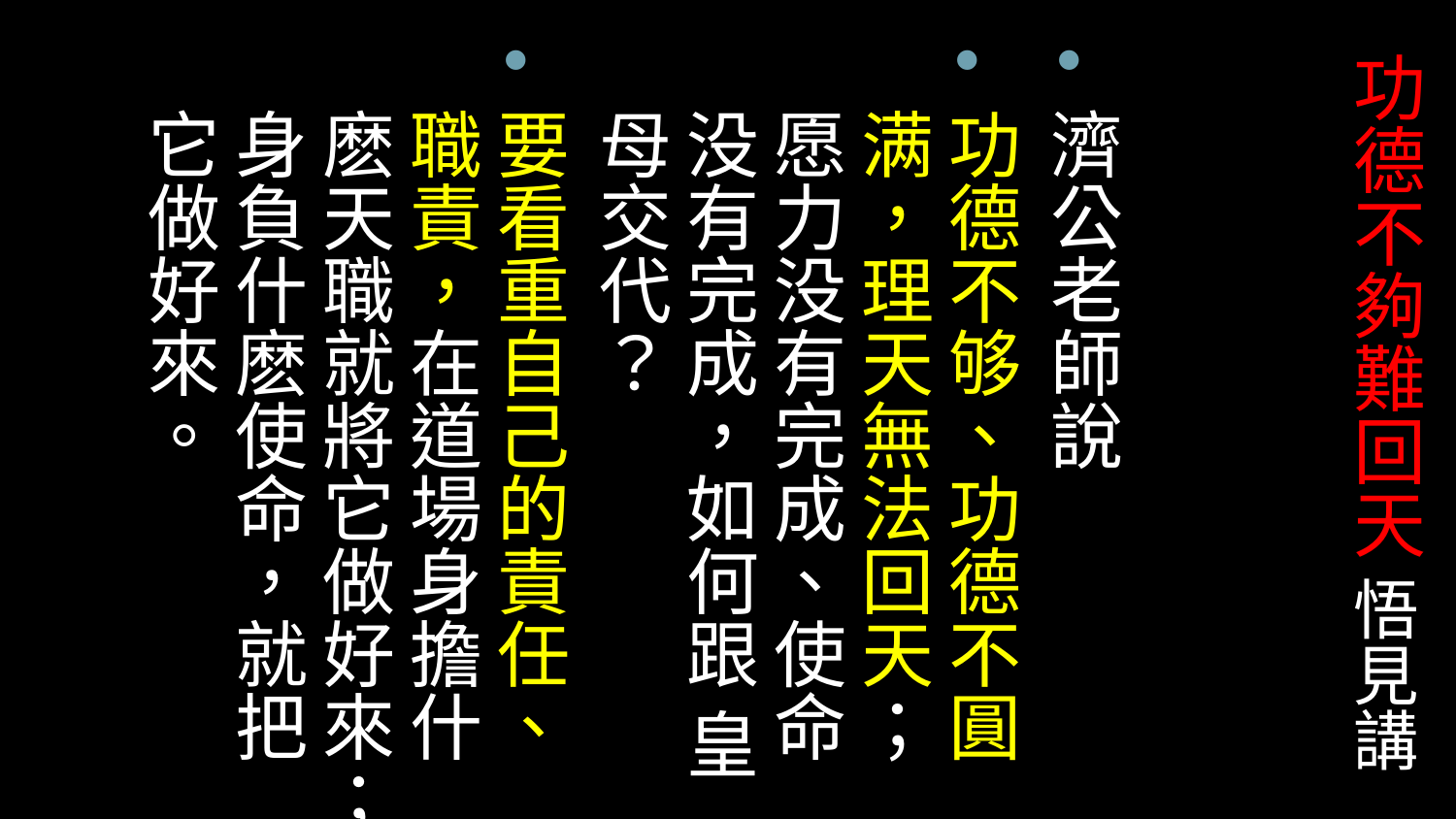

# 功德不夠難回天 悟見講
濟公老師說
功德不够、功德不圓满，理天無法回天；愿力没有完成、使命没有完成，如何跟 皇母交代？
要看重自己的責任、職責，在道場身擔什麽天職就將它做好來；身負什麽使命，就把它做好來。